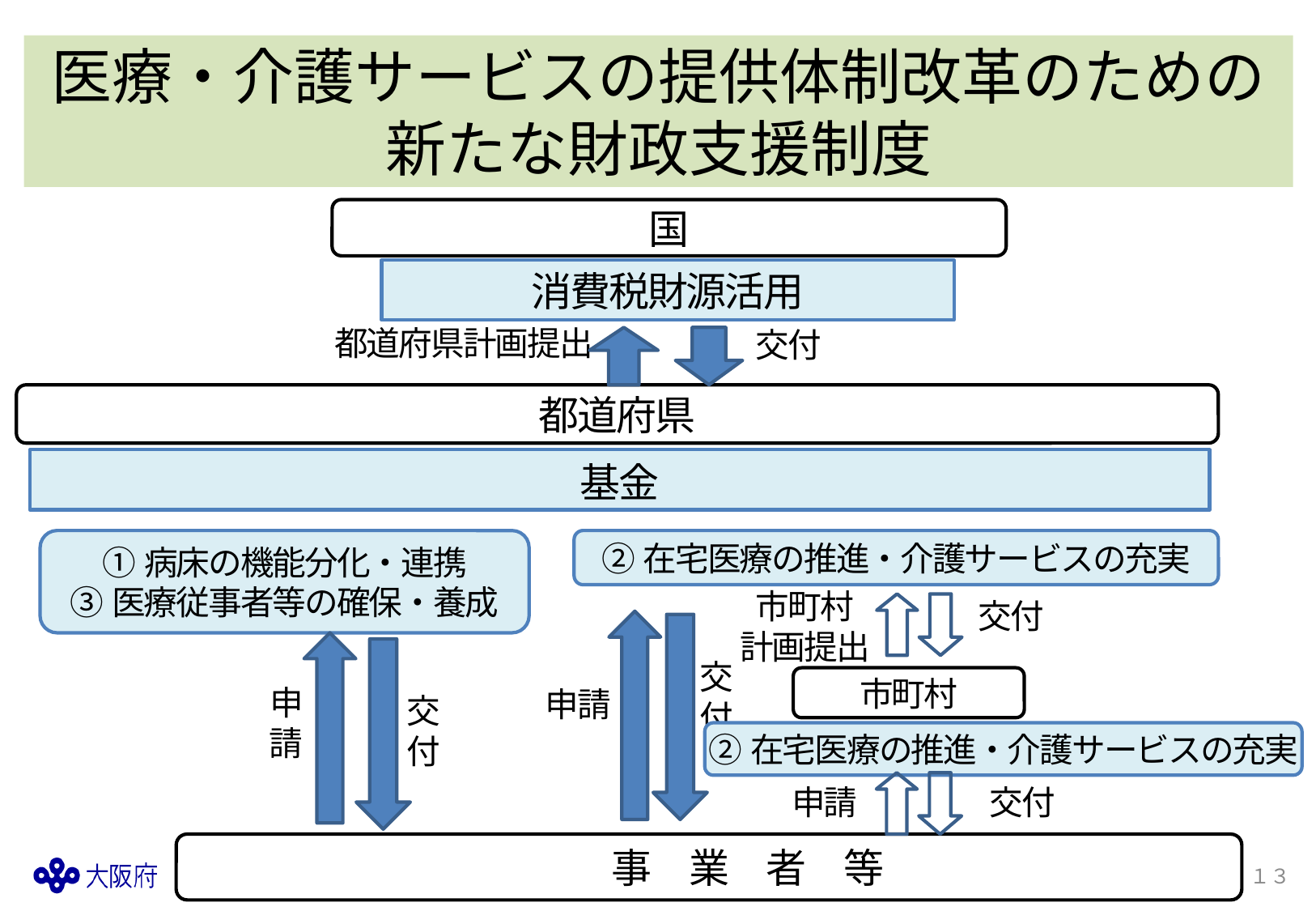

# 医療・介護サービスの提供体制改革のための新たな財政支援制度
国
消費税財源活用
交付

都道府県計画提出
都道府県
基金
①病床の機能分化・連携
③医療従事者等の確保・養成
②在宅医療の推進・介護サービスの充実
市町村
計画提出
交付

市町村
交付
申請
申請
交付
②在宅医療の推進・介護サービスの充実
申請

交付
　　事　業　者　等
１３